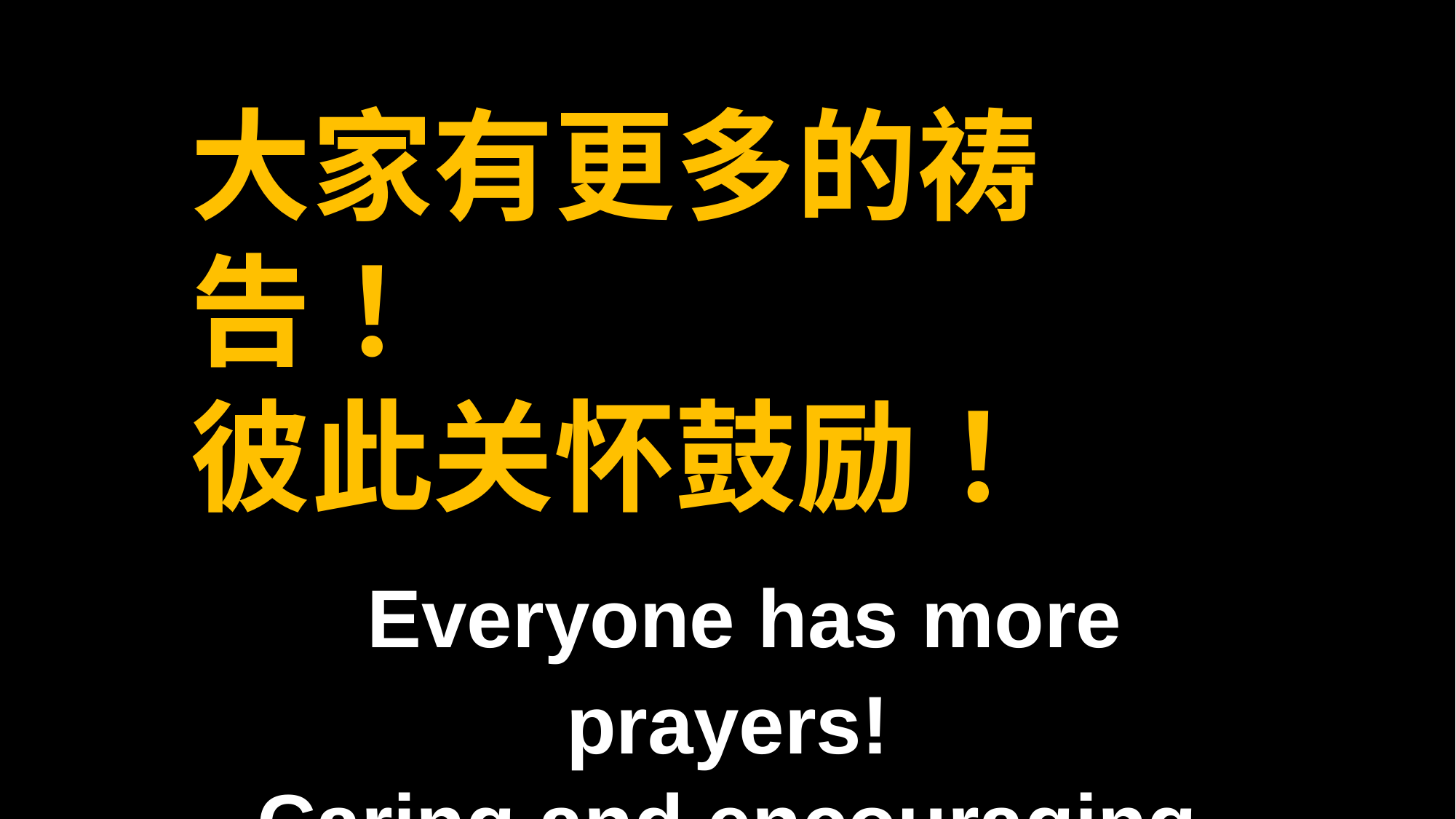

大家有更多的祷告！
彼此关怀鼓励！
 Everyone has more prayers!
Caring and encouraging each other!